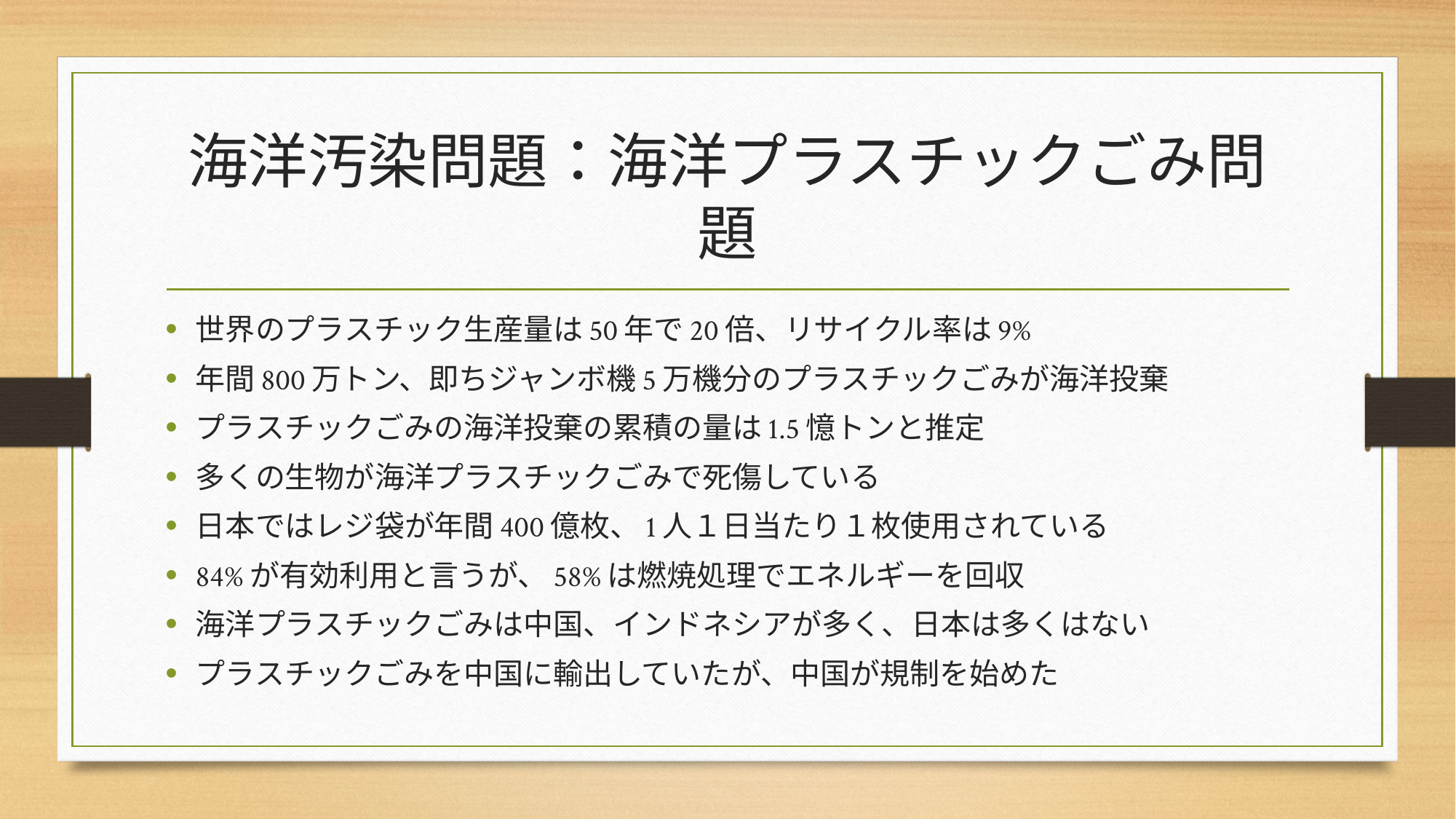

# 海洋汚染問題：海洋プラスチックごみ問題
世界のプラスチック生産量は50年で20倍、リサイクル率は9%
年間800万トン、即ちジャンボ機5万機分のプラスチックごみが海洋投棄
プラスチックごみの海洋投棄の累積の量は1.5憶トンと推定
多くの生物が海洋プラスチックごみで死傷している
日本ではレジ袋が年間400億枚、1人１日当たり１枚使用されている
84%が有効利用と言うが、58%は燃焼処理でエネルギーを回収
海洋プラスチックごみは中国、インドネシアが多く、日本は多くはない
プラスチックごみを中国に輸出していたが、中国が規制を始めた